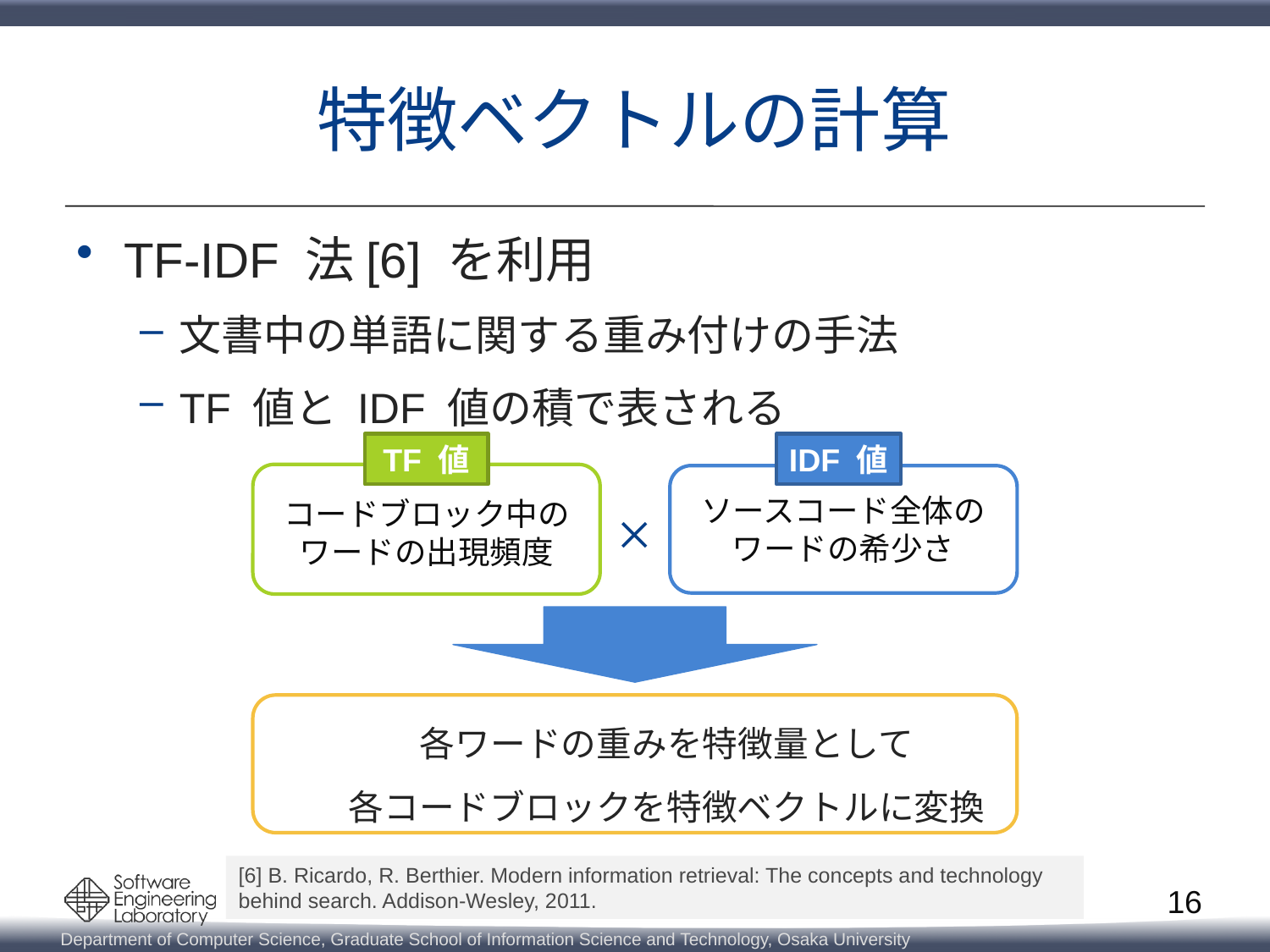

# 特徴ベクトルの計算
TF-IDF 法[6] を利用
文書中の単語に関する重み付けの手法
TF 値と IDF 値の積で表される

TF 値
IDF 値

コードブロック中の
ワードの出現頻度

ソースコード全体の
ワードの希少さ
×

各ワードの重みを特徴量として
各コードブロックを特徴ベクトルに変換
[6] B. Ricardo, R. Berthier. Modern information retrieval: The concepts and technology behind search. Addison-Wesley, 2011.
16